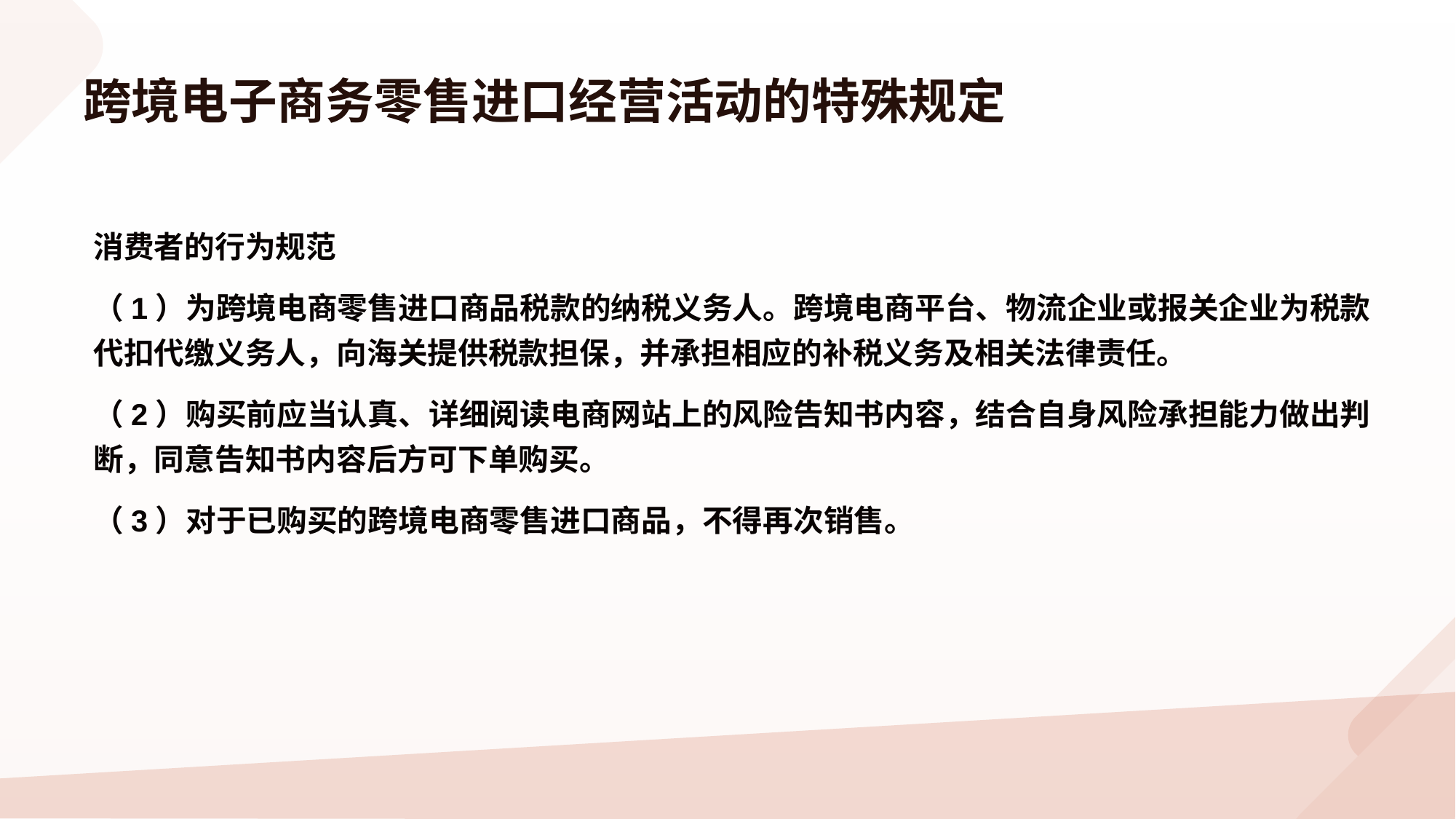

# 跨境电子商务零售进口经营活动的特殊规定
消费者的行为规范
（1）为跨境电商零售进口商品税款的纳税义务人。跨境电商平台、物流企业或报关企业为税款代扣代缴义务人，向海关提供税款担保，并承担相应的补税义务及相关法律责任。
（2）购买前应当认真、详细阅读电商网站上的风险告知书内容，结合自身风险承担能力做出判断，同意告知书内容后方可下单购买。
（3）对于已购买的跨境电商零售进口商品，不得再次销售。